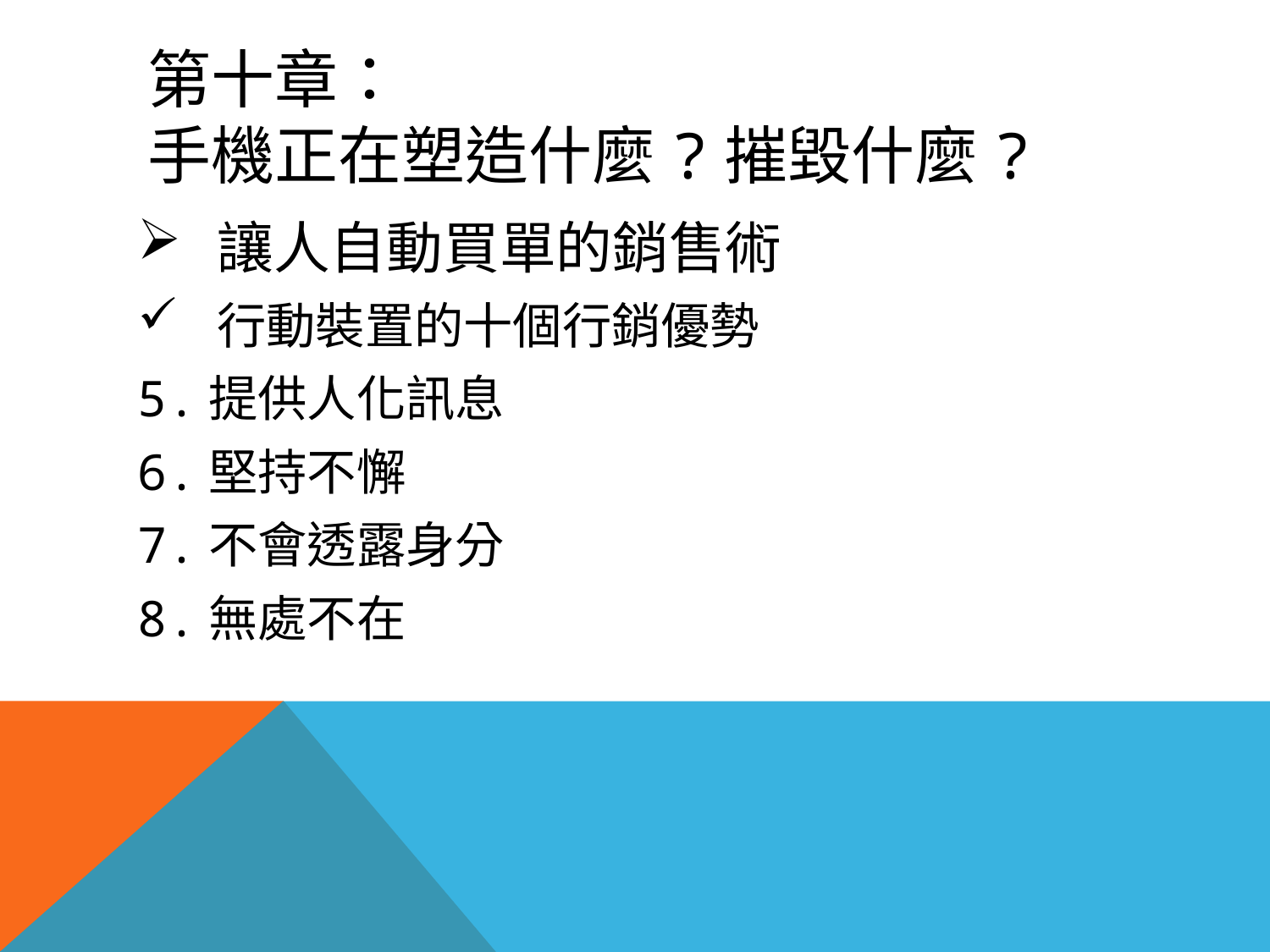

# 第十章： 手機正在塑造什麼?摧毀什麼?
讓人自動買單的銷售術
行動裝置的十個行銷優勢
5.提供人化訊息
6.堅持不懈
7.不會透露身分
8.無處不在